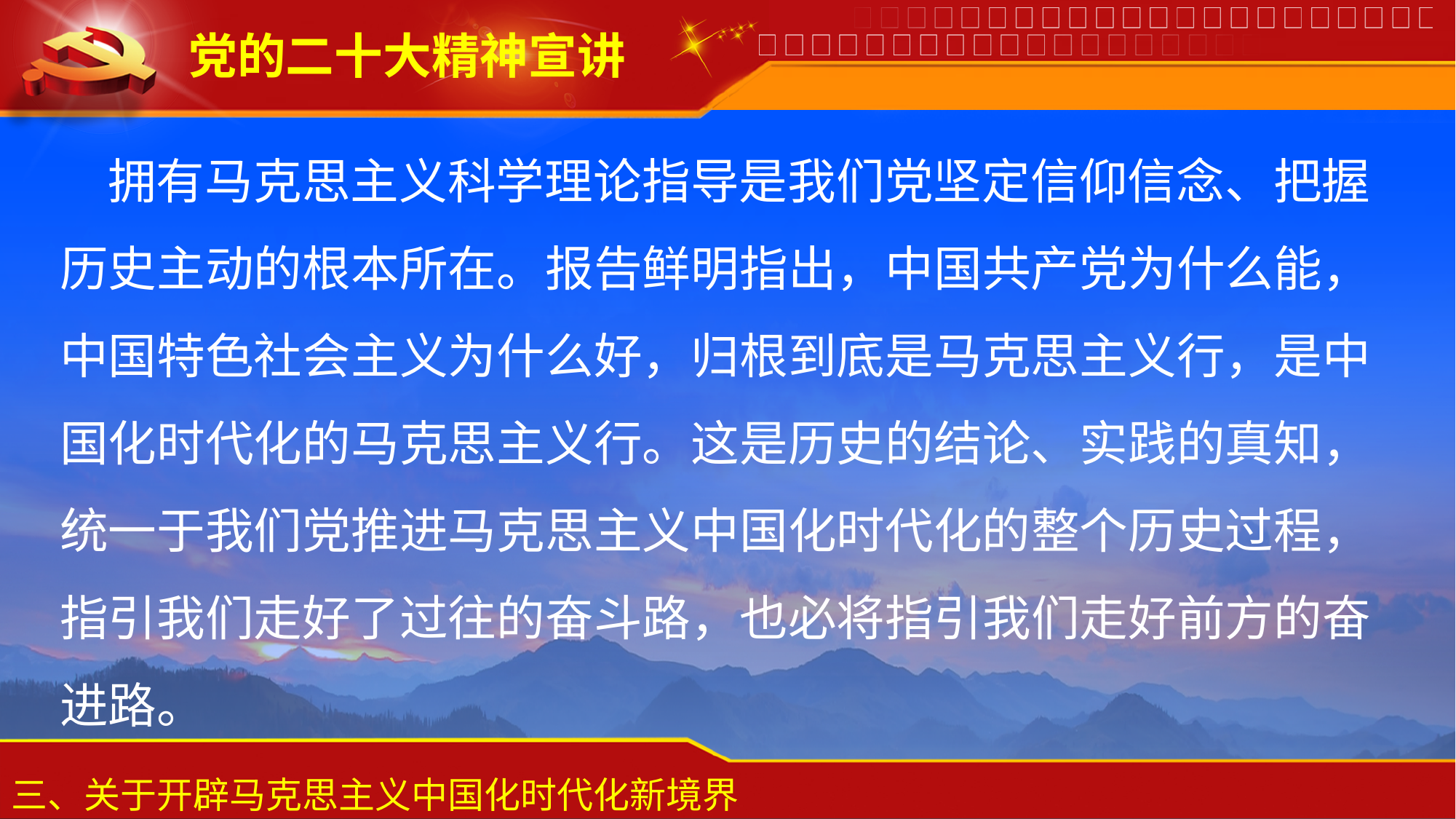

党的二十大精神宣讲
    拥有马克思主义科学理论指导是我们党坚定信仰信念、把握历史主动的根本所在。报告鲜明指出，中国共产党为什么能，中国特色社会主义为什么好，归根到底是马克思主义行，是中国化时代化的马克思主义行。这是历史的结论、实践的真知，统一于我们党推进马克思主义中国化时代化的整个历史过程，指引我们走好了过往的奋斗路，也必将指引我们走好前方的奋进路。
三、关于开辟马克思主义中国化时代化新境界